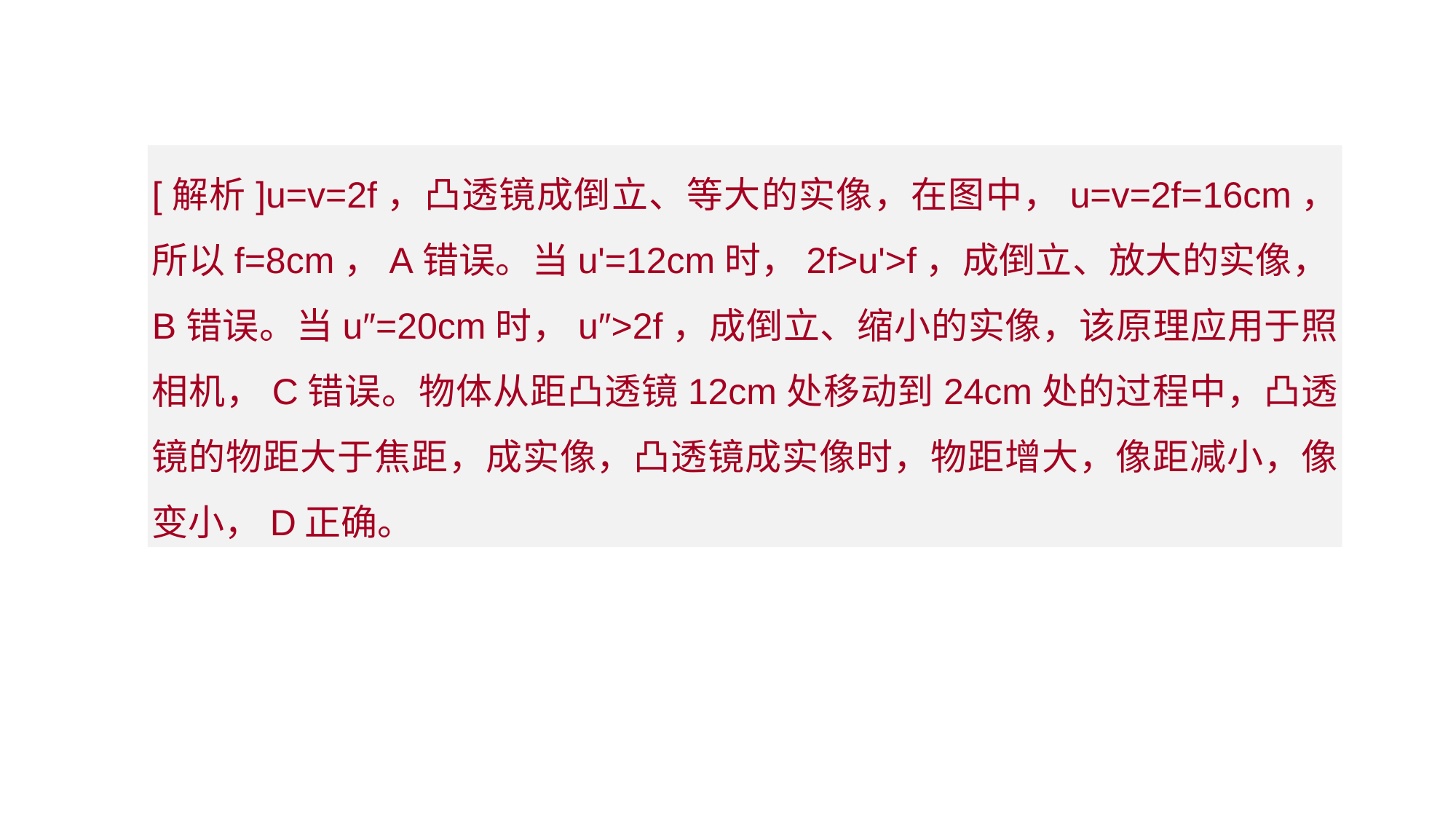

[解析]u=v=2f，凸透镜成倒立、等大的实像，在图中，u=v=2f=16cm，所以f=8cm，A错误。当u'=12cm时，2f>u'>f，成倒立、放大的实像，B错误。当u″=20cm时，u″>2f，成倒立、缩小的实像，该原理应用于照相机，C错误。物体从距凸透镜12cm处移动到24cm处的过程中，凸透镜的物距大于焦距，成实像，凸透镜成实像时，物距增大，像距减小，像变小，D正确。
重难突破 能力提升